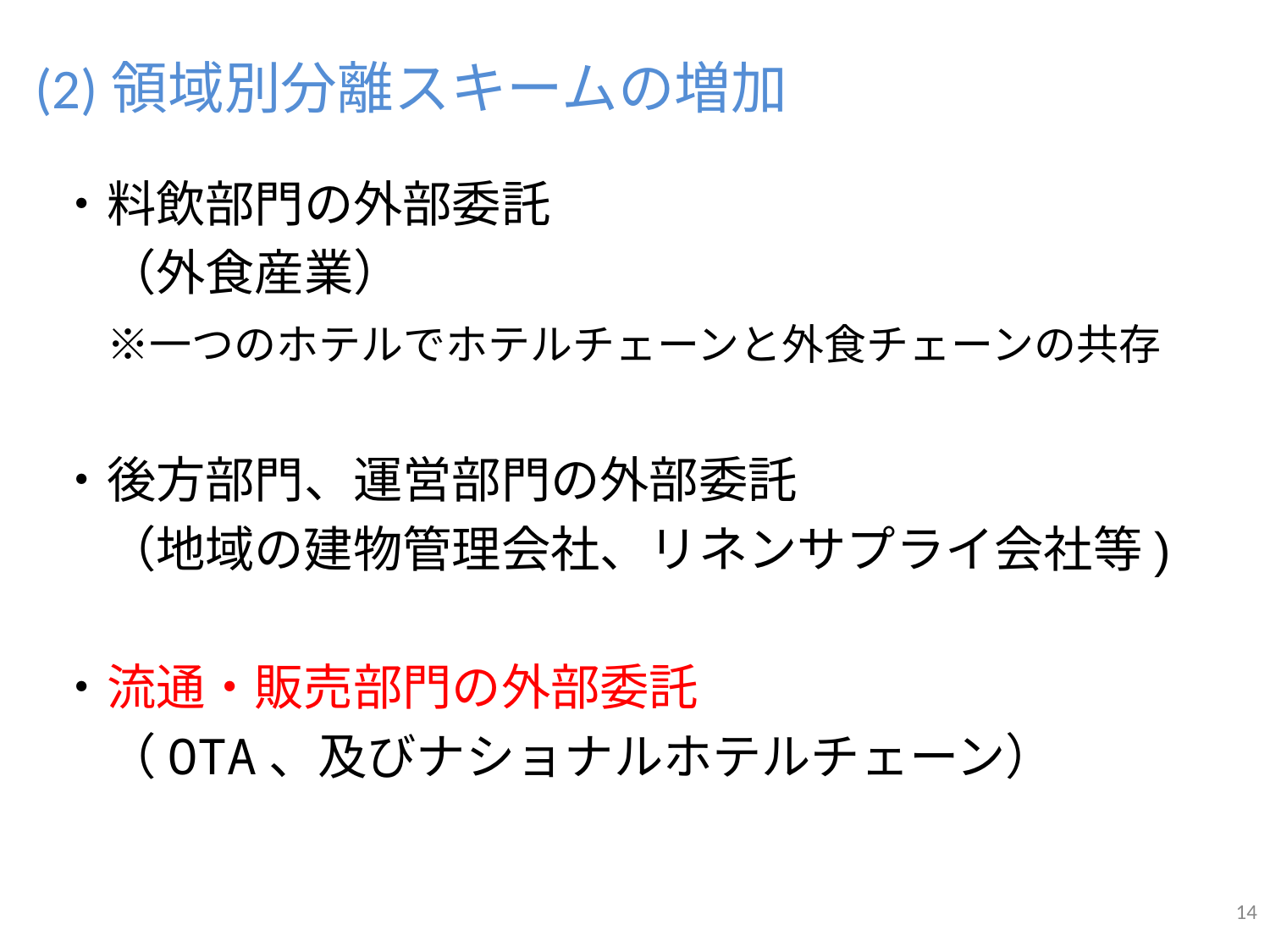

# (2)領域別分離スキームの増加
・料飲部門の外部委託
　（外食産業）
　※一つのホテルでホテルチェーンと外食チェーンの共存

・後方部門、運営部門の外部委託
　（地域の建物管理会社、リネンサプライ会社等)

・流通・販売部門の外部委託
　（OTA、及びナショナルホテルチェーン）

14